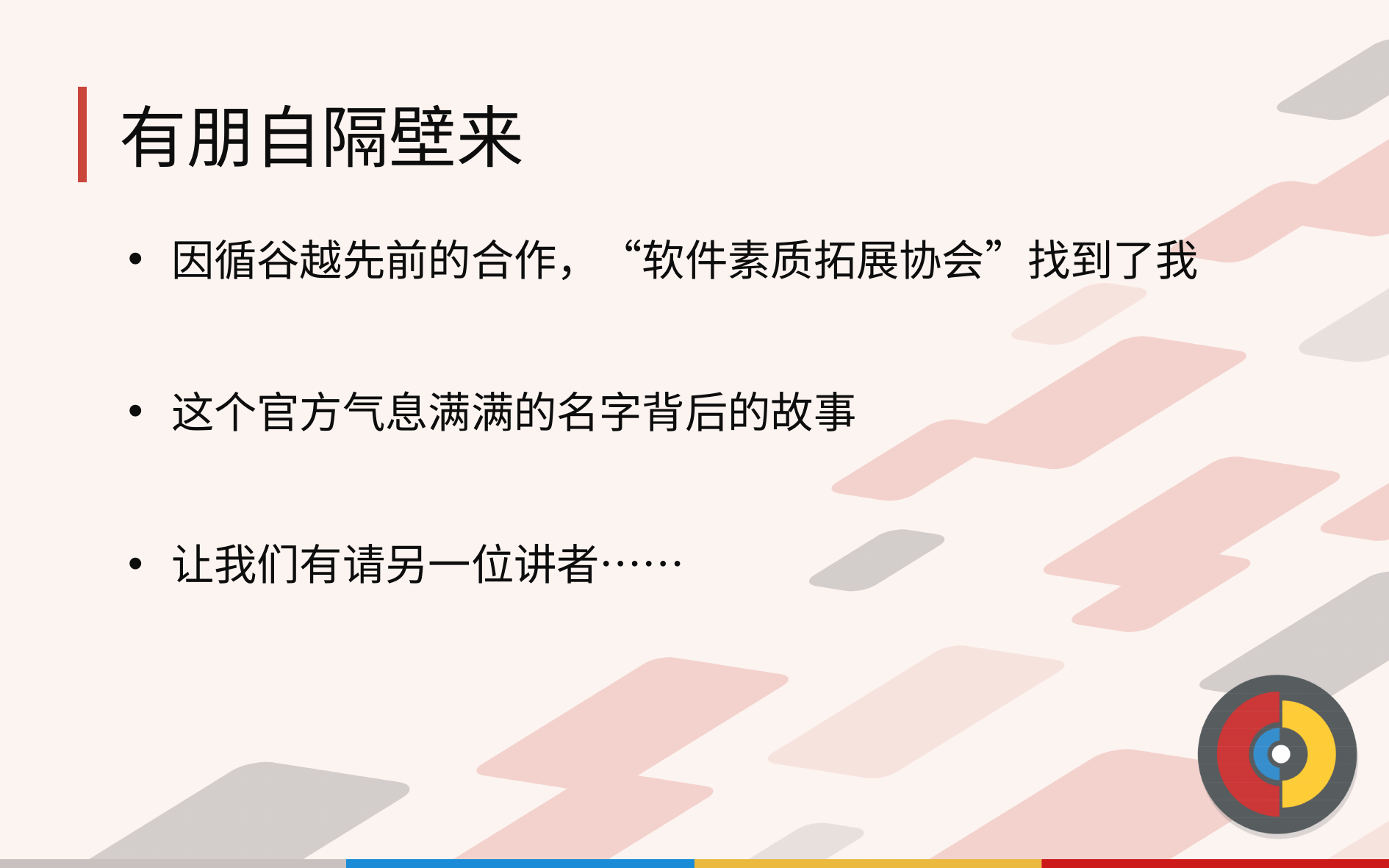

# 有朋自隔壁来
因循谷越先前的合作，“软件素质拓展协会”找到了我

这个官方气息满满的名字背后的故事

让我们有请另一位讲者……